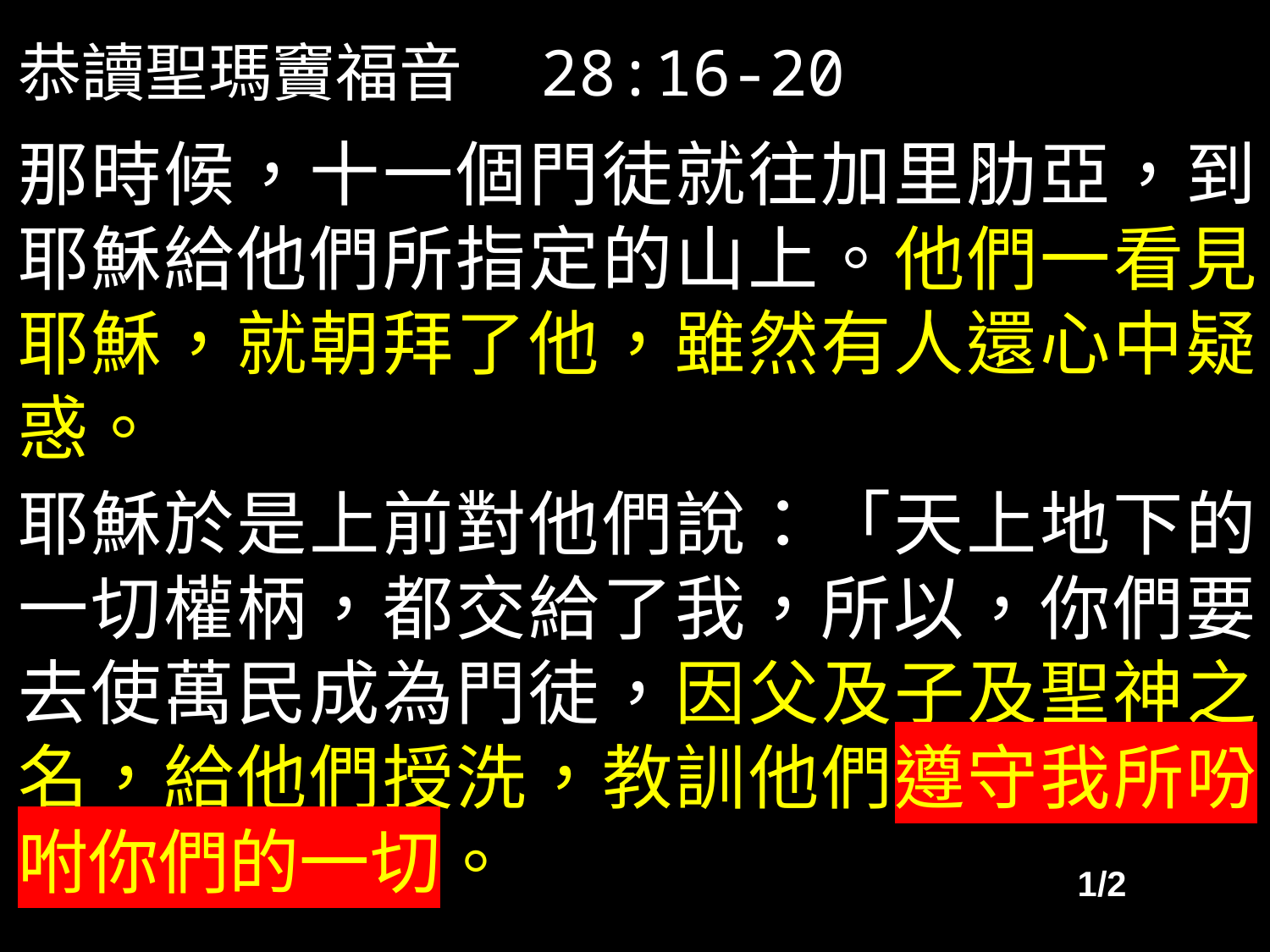

恭讀聖瑪竇福音　28:16-20
那時候，十一個門徒就往加里肋亞，到耶穌給他們所指定的山上。他們一看見耶穌，就朝拜了他，雖然有人還心中疑惑。
耶穌於是上前對他們說：「天上地下的一切權柄，都交給了我，所以，你們要去使萬民成為門徒，因父及子及聖神之名，給他們授洗，教訓他們遵守我所吩咐你們的一切。

1/2